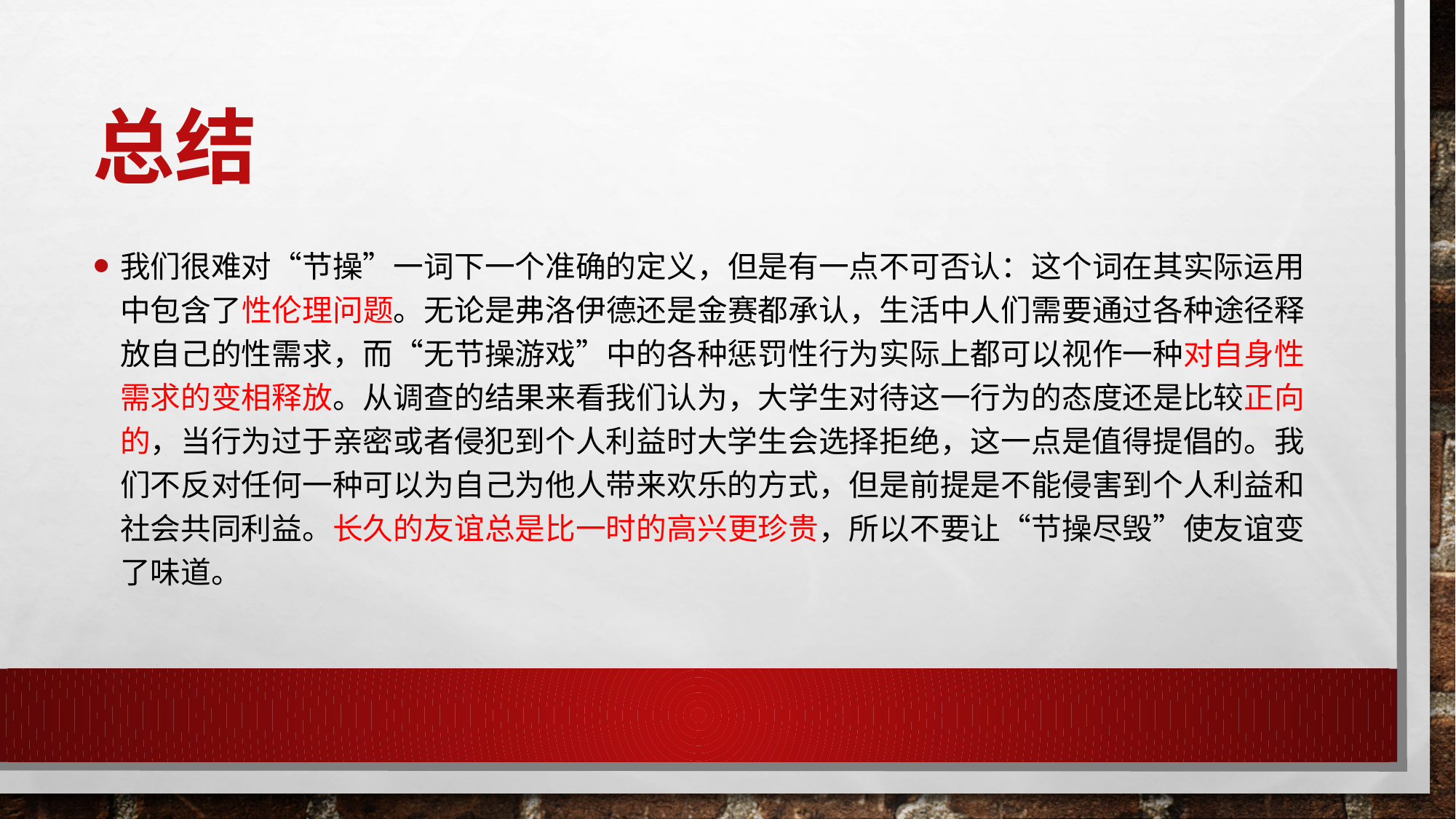

# 总结
我们很难对“节操”一词下一个准确的定义，但是有一点不可否认：这个词在其实际运用中包含了性伦理问题。无论是弗洛伊德还是金赛都承认，生活中人们需要通过各种途径释放自己的性需求，而“无节操游戏”中的各种惩罚性行为实际上都可以视作一种对自身性需求的变相释放。从调查的结果来看我们认为，大学生对待这一行为的态度还是比较正向的，当行为过于亲密或者侵犯到个人利益时大学生会选择拒绝，这一点是值得提倡的。我们不反对任何一种可以为自己为他人带来欢乐的方式，但是前提是不能侵害到个人利益和社会共同利益。长久的友谊总是比一时的高兴更珍贵，所以不要让“节操尽毁”使友谊变了味道。